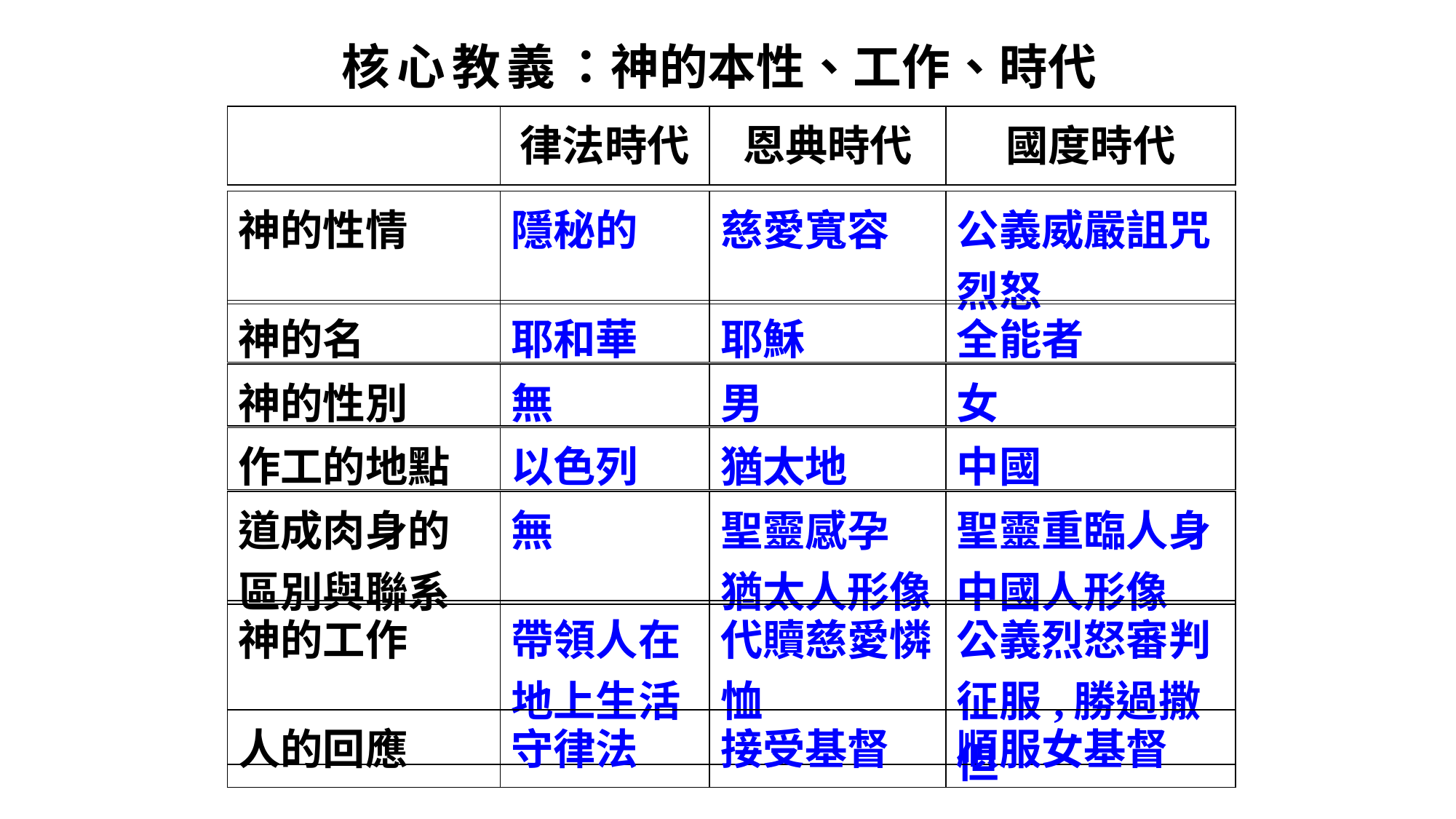

核 心 教 義 ：神的本性、工作、時代
|  | 律法時代 | 恩典時代 | 國度時代 |
| --- | --- | --- | --- |
| 神的性情 | 隱秘的 | 慈愛寬容 | 公義威嚴詛咒烈怒 |
| --- | --- | --- | --- |
| 神的名 | 耶和華 | 耶穌 | 全能者 |
| --- | --- | --- | --- |
| 神的性別 | 無 | 男 | 女 |
| --- | --- | --- | --- |
| 作工的地點 | 以色列 | 猶太地 | 中國 |
| --- | --- | --- | --- |
| 道成肉身的 區別與聯系 | 無 | 聖靈感孕 猶太人形像 | 聖靈重臨人身中國人形像 |
| --- | --- | --- | --- |
| 神的工作 | 帶領人在地上生活 | 代贖慈愛憐恤 | 公義烈怒審判 征服,勝過撒但 |
| --- | --- | --- | --- |
| 人的回應 | 守律法 | 接受基督 | 順服女基督 |
| --- | --- | --- | --- |